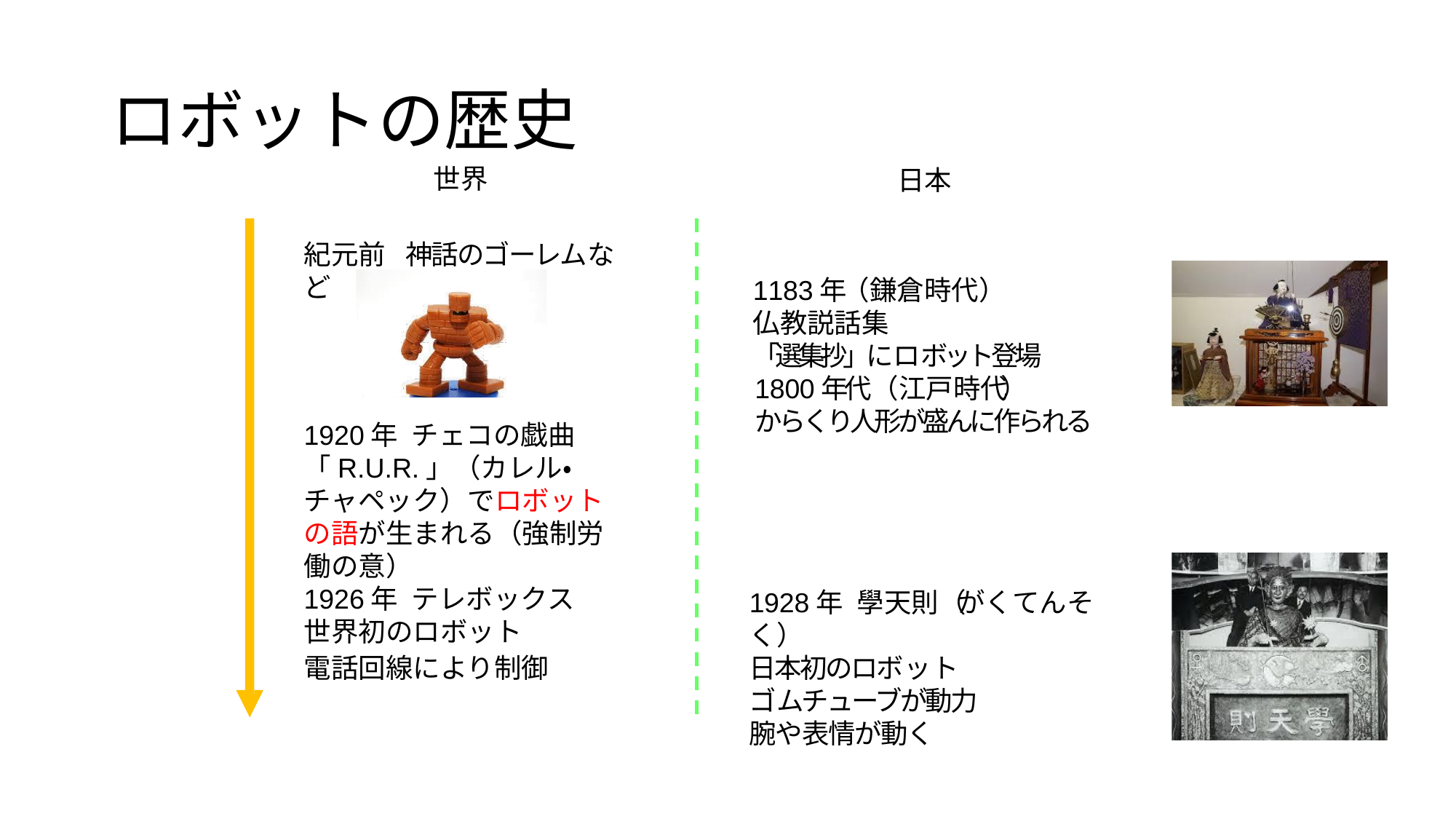

# ロボットの歴史
世界

紀元前	神話のゴーレムなど
日本

1183年（鎌倉時代）	仏教説話集
「選集抄」にロボット登場
1800年代（江戸時代）
からくり人形が盛んに作られる

1920年	チェコの戯曲「R.U.R.」（カレル・チャペック）でロボットの語が生まれる（強制労働の意）
1926年	テレボックス
世界初のロボット
電話回線により制御

1928年	學天則（がくてんそく）
日本初のロボット
ゴムチューブが動力
腕や表情が動く